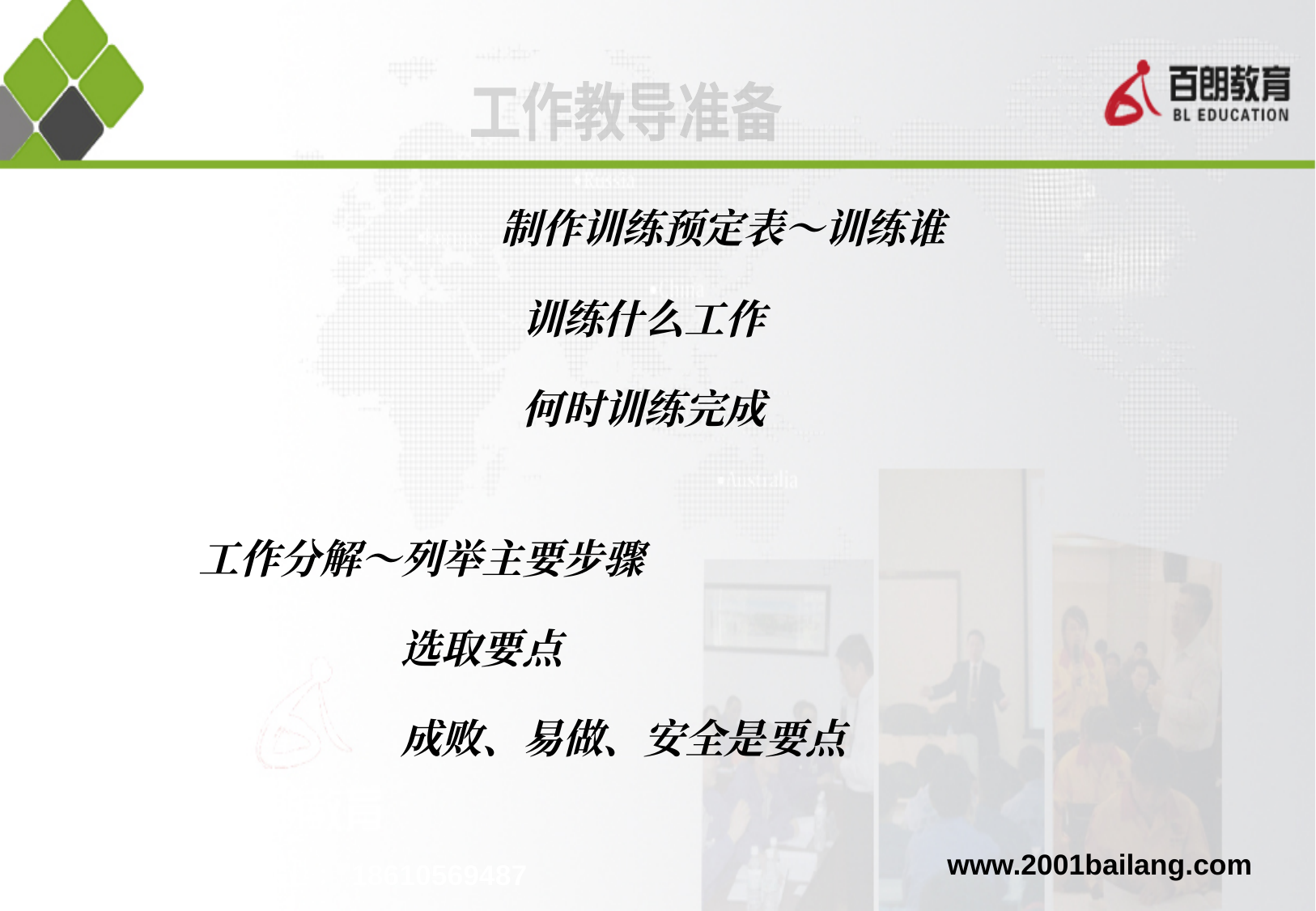

工作教导准备
制作训练预定表～训练谁
　　　　　　　　训练什么工作
　　　　　　　　何时训练完成

工作分解～列举主要步骤
　　　　　选取要点
　　　　　成败、易做、安全是要点